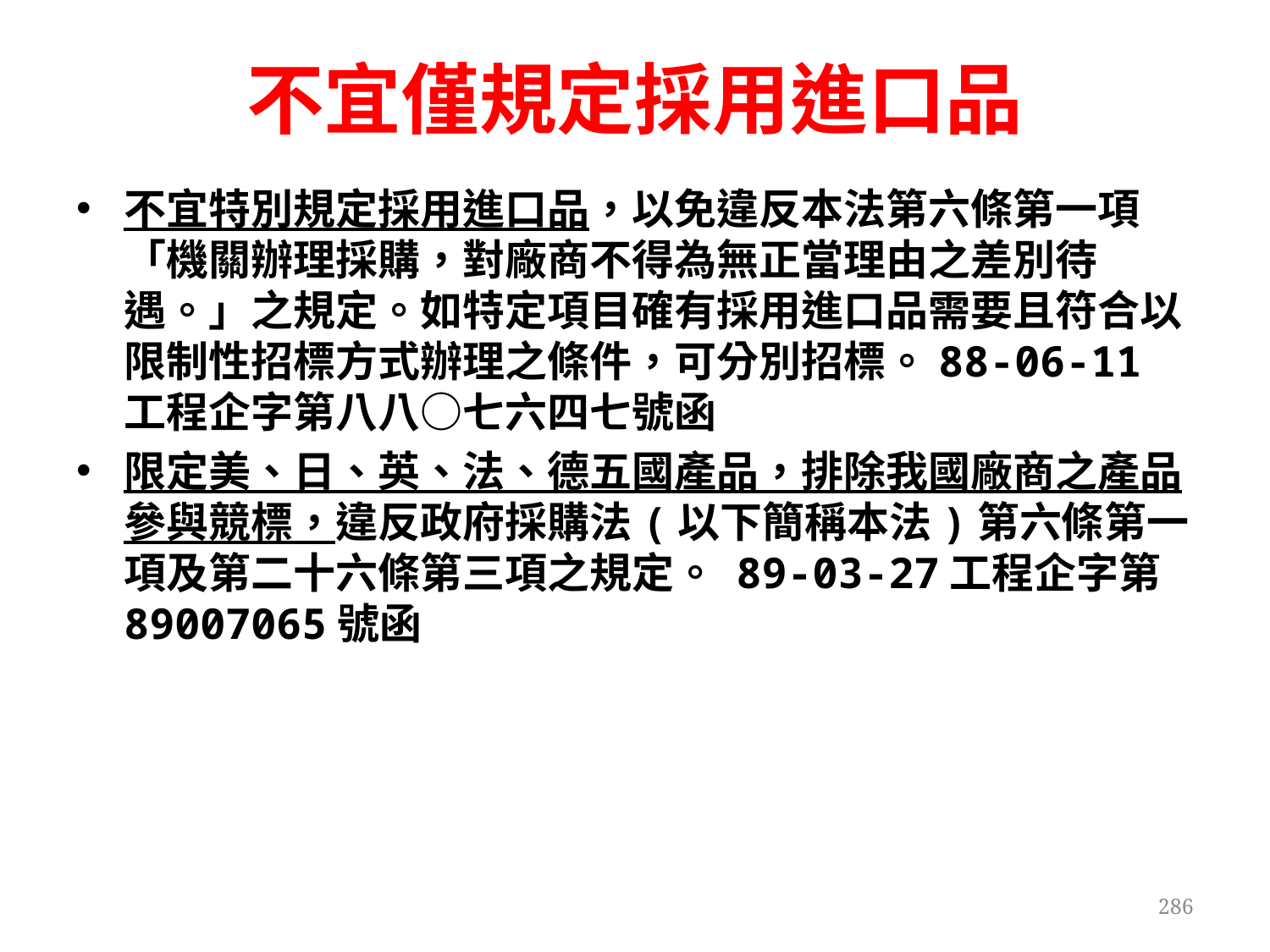

# 不宜僅規定採用進口品
不宜特別規定採用進口品，以免違反本法第六條第一項「機關辦理採購，對廠商不得為無正當理由之差別待遇。」之規定。如特定項目確有採用進口品需要且符合以限制性招標方式辦理之條件，可分別招標。88-06-11工程企字第八八○七六四七號函
限定美、日、英、法、德五國產品，排除我國廠商之產品參與競標，違反政府採購法(以下簡稱本法)第六條第一項及第二十六條第三項之規定。 89-03-27工程企字第89007065號函
286